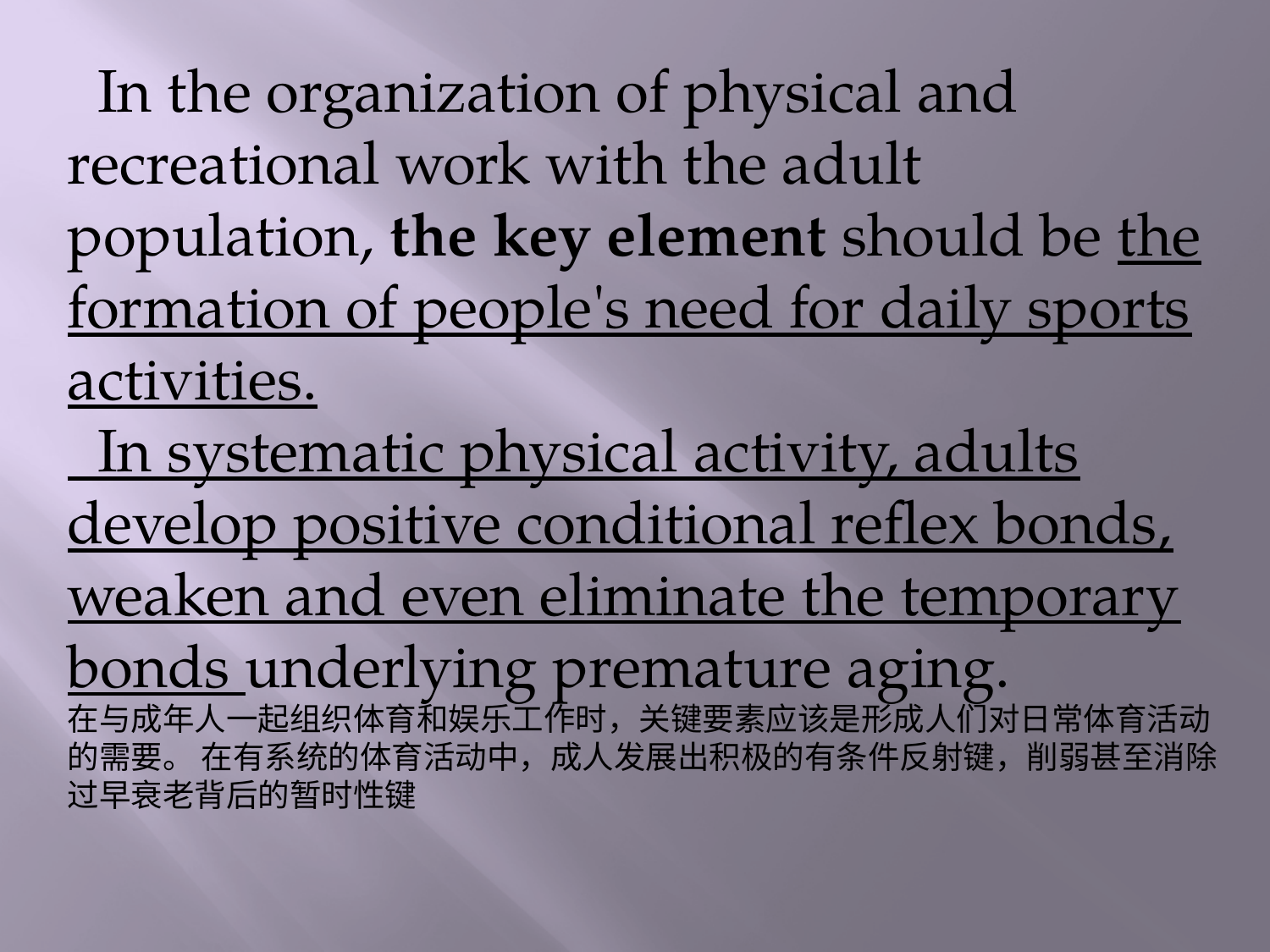

In the organization of physical and recreational work with the adult population, the key element should be the formation of people's need for daily sports activities.
  In systematic physical activity, adults develop positive conditional reflex bonds, weaken and even eliminate the temporary bonds underlying premature aging.
在与成年人一起组织体育和娱乐工作时，关键要素应该是形成人们对日常体育活动的需要。 在有系统的体育活动中，成人发展出积极的有条件反射键，削弱甚至消除过早衰老背后的暂时性键